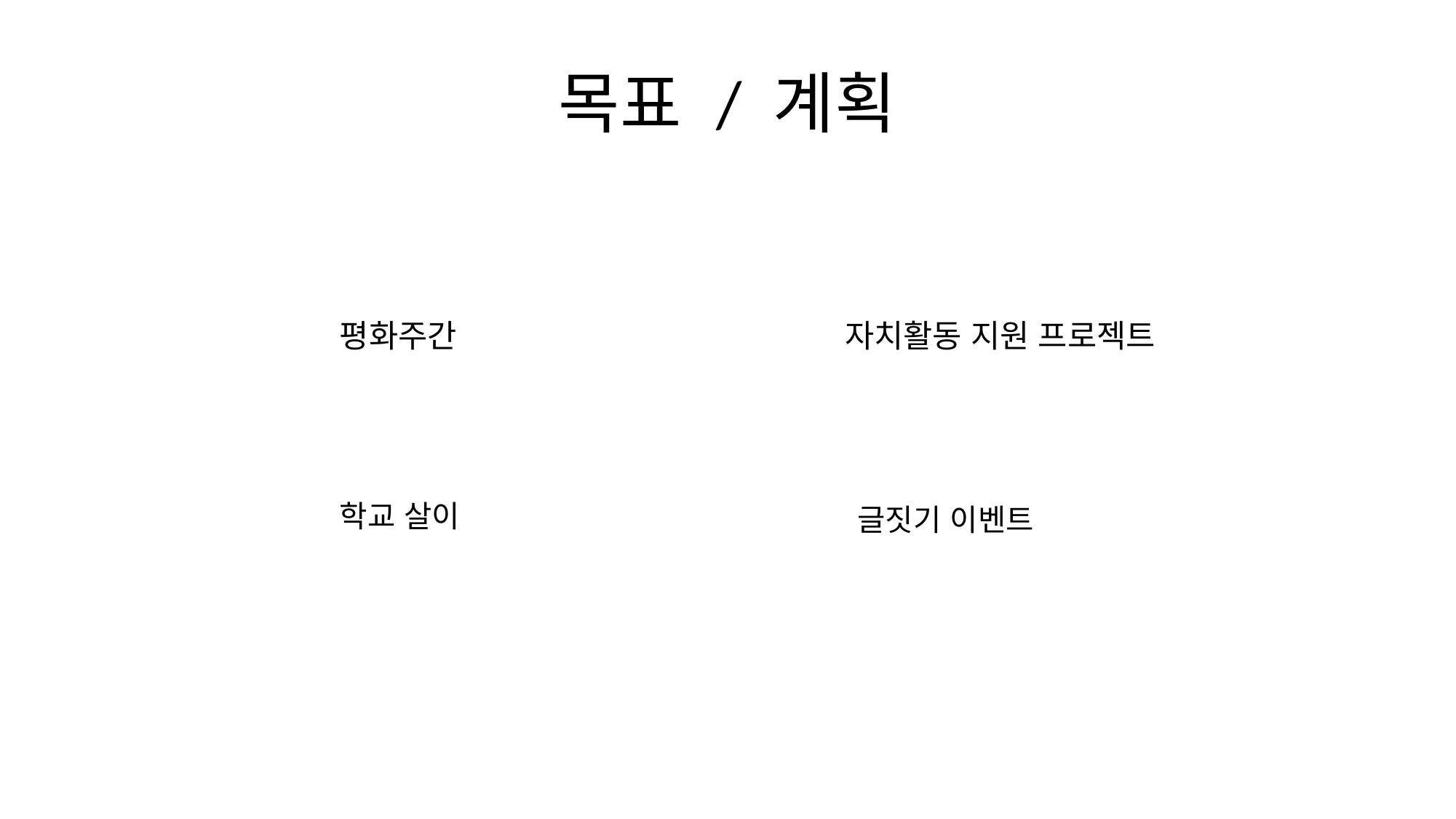

# 목표 / 계획
평화주간
자치활동 지원 프로젝트
학교 살이
글짓기 이벤트